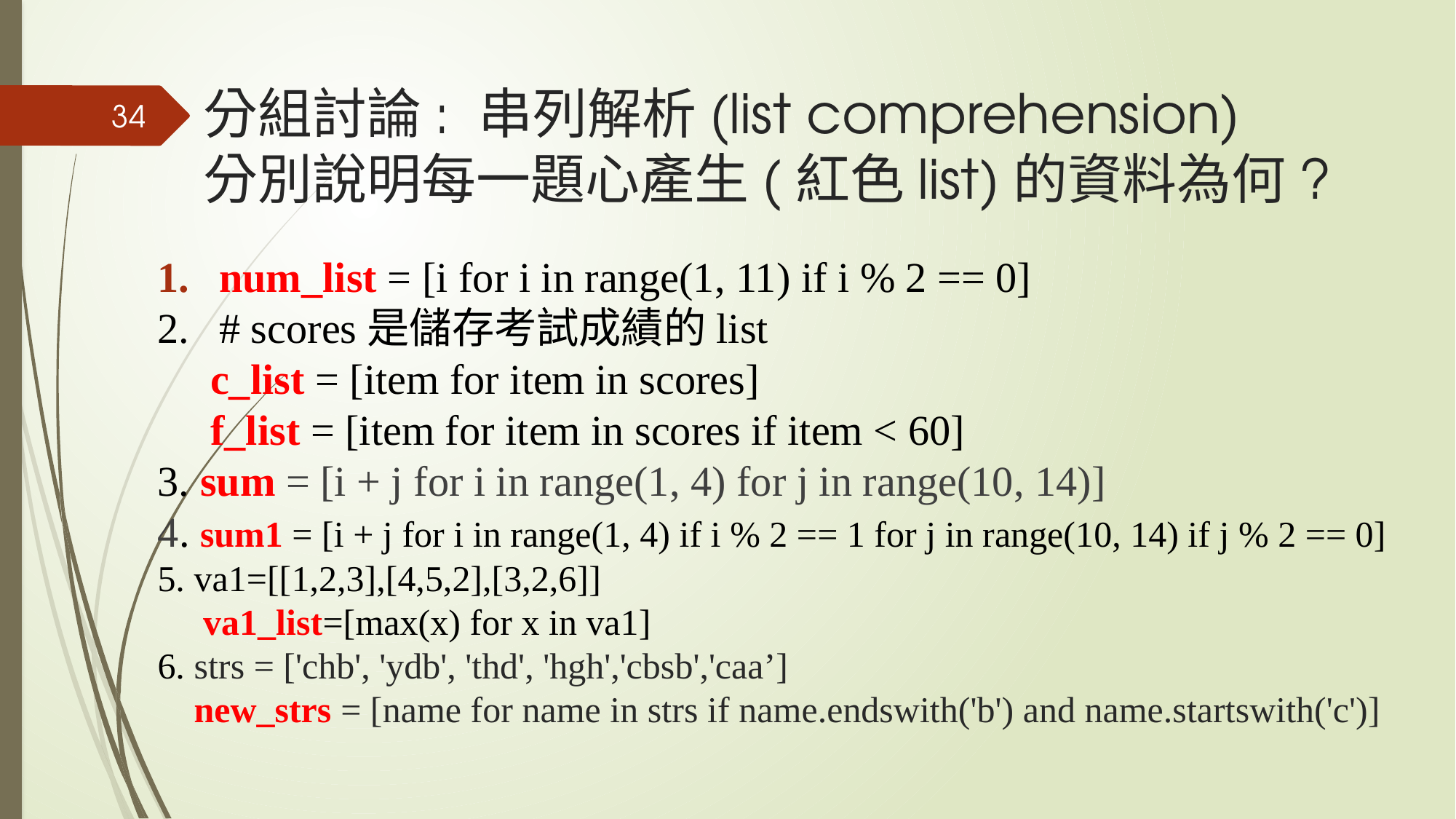

# 分組討論: 串列解析(list comprehension) 分別說明每一題心產生(紅色list)的資料為何?
34
num_list = [i for i in range(1, 11) if i % 2 == 0]
# scores是儲存考試成績的list
     c_list = [item for item in scores]
     f_list = [item for item in scores if item < 60]
3. sum = [i + j for i in range(1, 4) for j in range(10, 14)]
4. sum1 = [i + j for i in range(1, 4) if i % 2 == 1 for j in range(10, 14) if j % 2 == 0]
5. va1=[[1,2,3],[4,5,2],[3,2,6]]
     va1_list=[max(x) for x in va1]
6. strs = ['chb', 'ydb', 'thd', 'hgh','cbsb','caa’]
    new_strs = [name for name in strs if name.endswith('b') and name.startswith('c')]